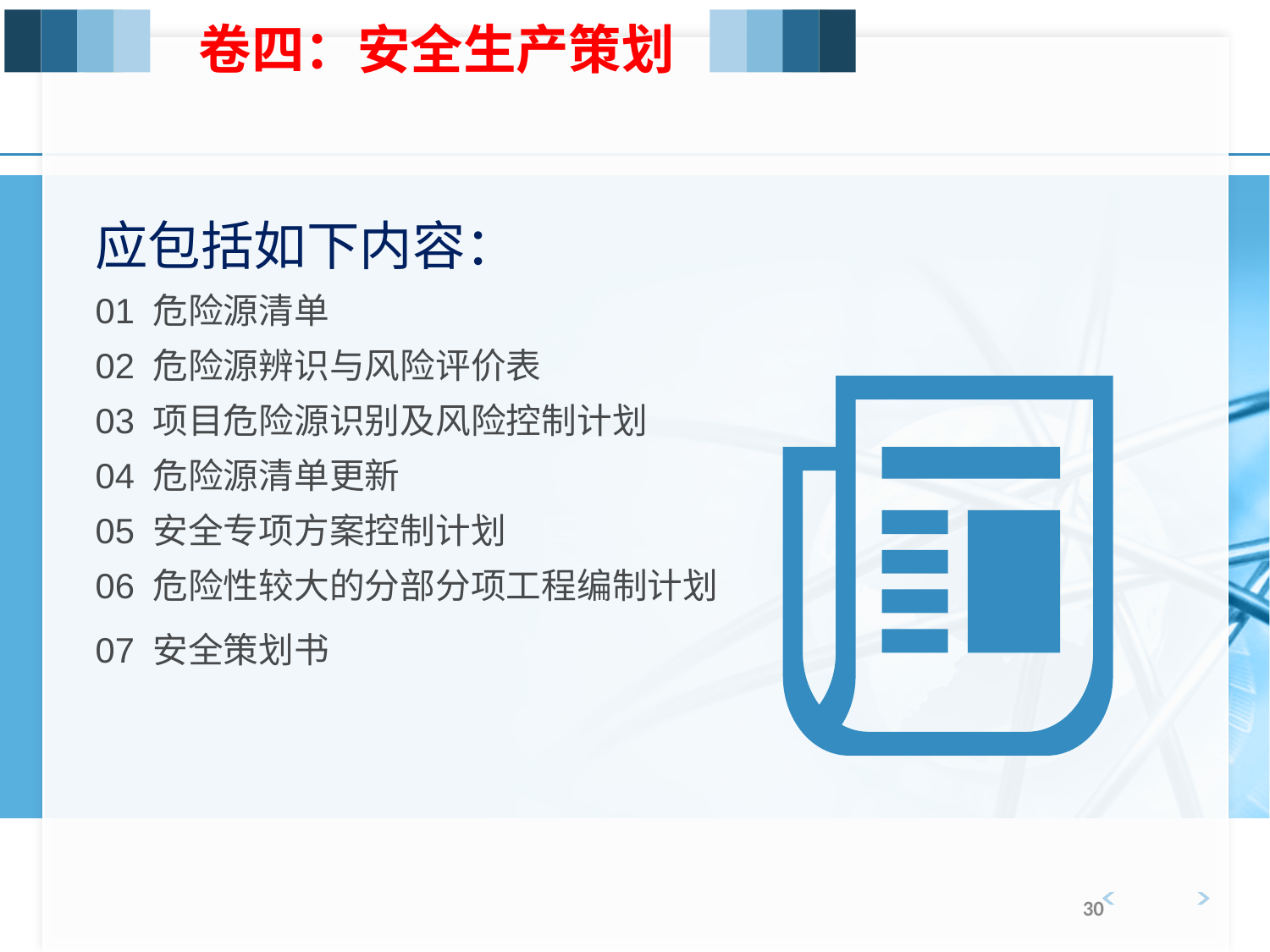

卷四：安全生产策划

应包括如下内容：
01 危险源清单
02 危险源辨识与风险评价表
03 项目危险源识别及风险控制计划
04 危险源清单更新
05 安全专项方案控制计划
06 危险性较大的分部分项工程编制计划
07 安全策划书

30